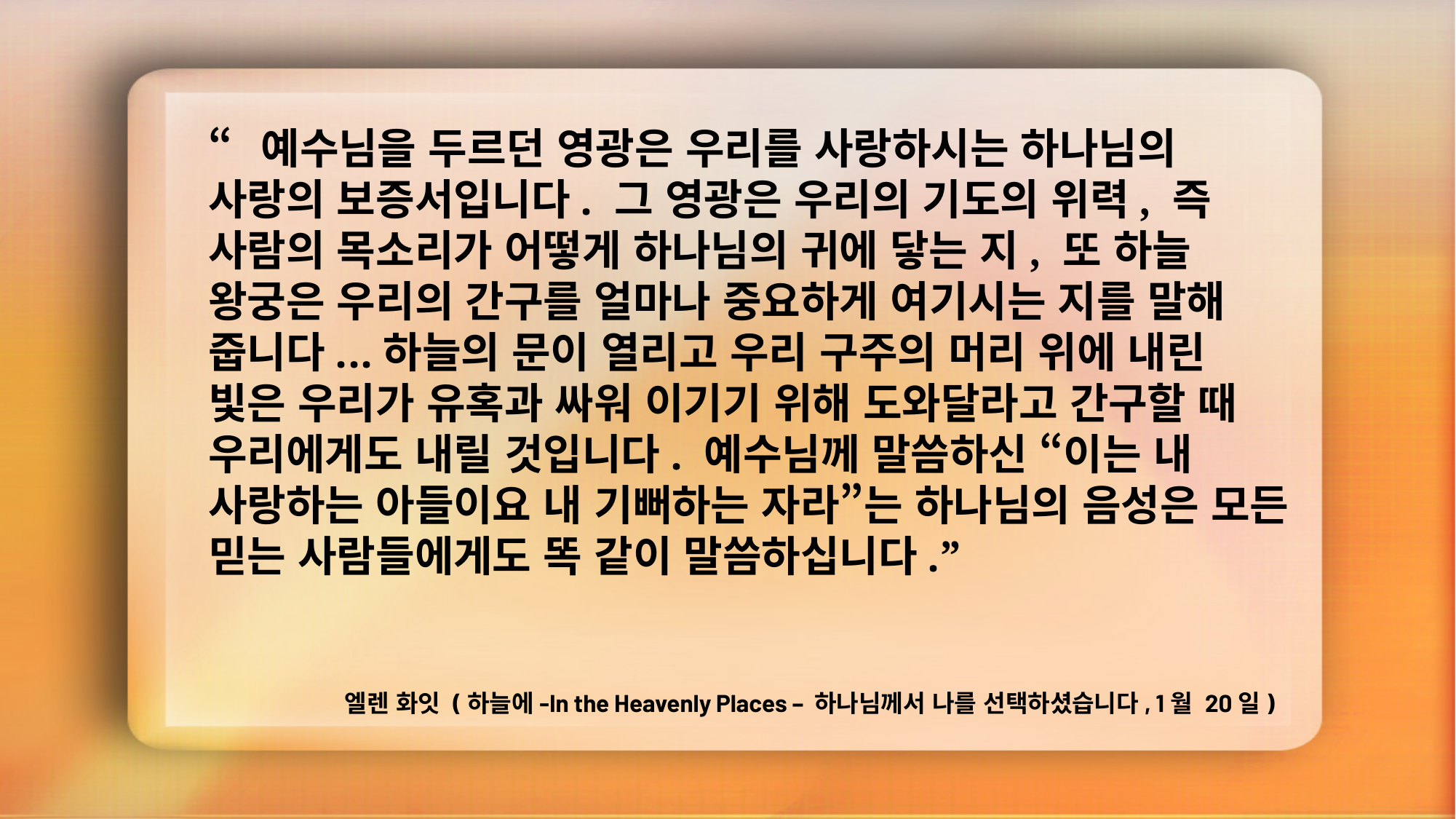

“예수님을 두르던 영광은 우리를 사랑하시는 하나님의 사랑의 보증서입니다. 그 영광은 우리의 기도의 위력, 즉 사람의 목소리가 어떻게 하나님의 귀에 닿는 지, 또 하늘 왕궁은 우리의 간구를 얼마나 중요하게 여기시는 지를 말해 줍니다...하늘의 문이 열리고 우리 구주의 머리 위에 내린 빛은 우리가 유혹과 싸워 이기기 위해 도와달라고 간구할 때 우리에게도 내릴 것입니다. 예수님께 말씀하신 “이는 내 사랑하는 아들이요 내 기뻐하는 자라”는 하나님의 음성은 모든 믿는 사람들에게도 똑 같이 말씀하십니다.”
엘렌 화잇 (하늘에-In the Heavenly Places – 하나님께서 나를 선택하셨습니다, 1월 20일)